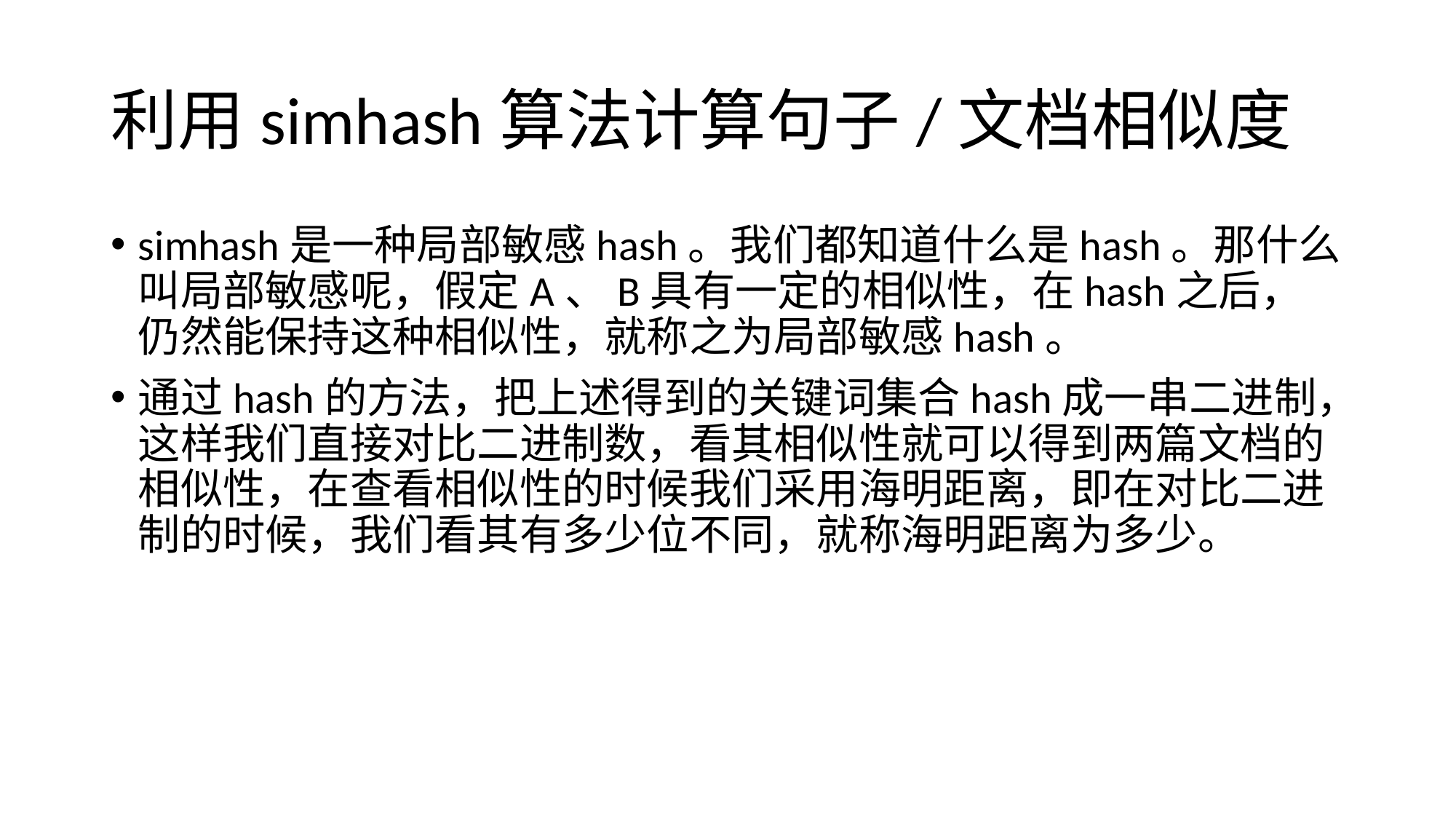

# 利用simhash算法计算句子/文档相似度
simhash是一种局部敏感hash。我们都知道什么是hash。那什么叫局部敏感呢，假定A、B具有一定的相似性，在hash之后，仍然能保持这种相似性，就称之为局部敏感hash。
通过hash的方法，把上述得到的关键词集合hash成一串二进制，这样我们直接对比二进制数，看其相似性就可以得到两篇文档的相似性，在查看相似性的时候我们采用海明距离，即在对比二进制的时候，我们看其有多少位不同，就称海明距离为多少。